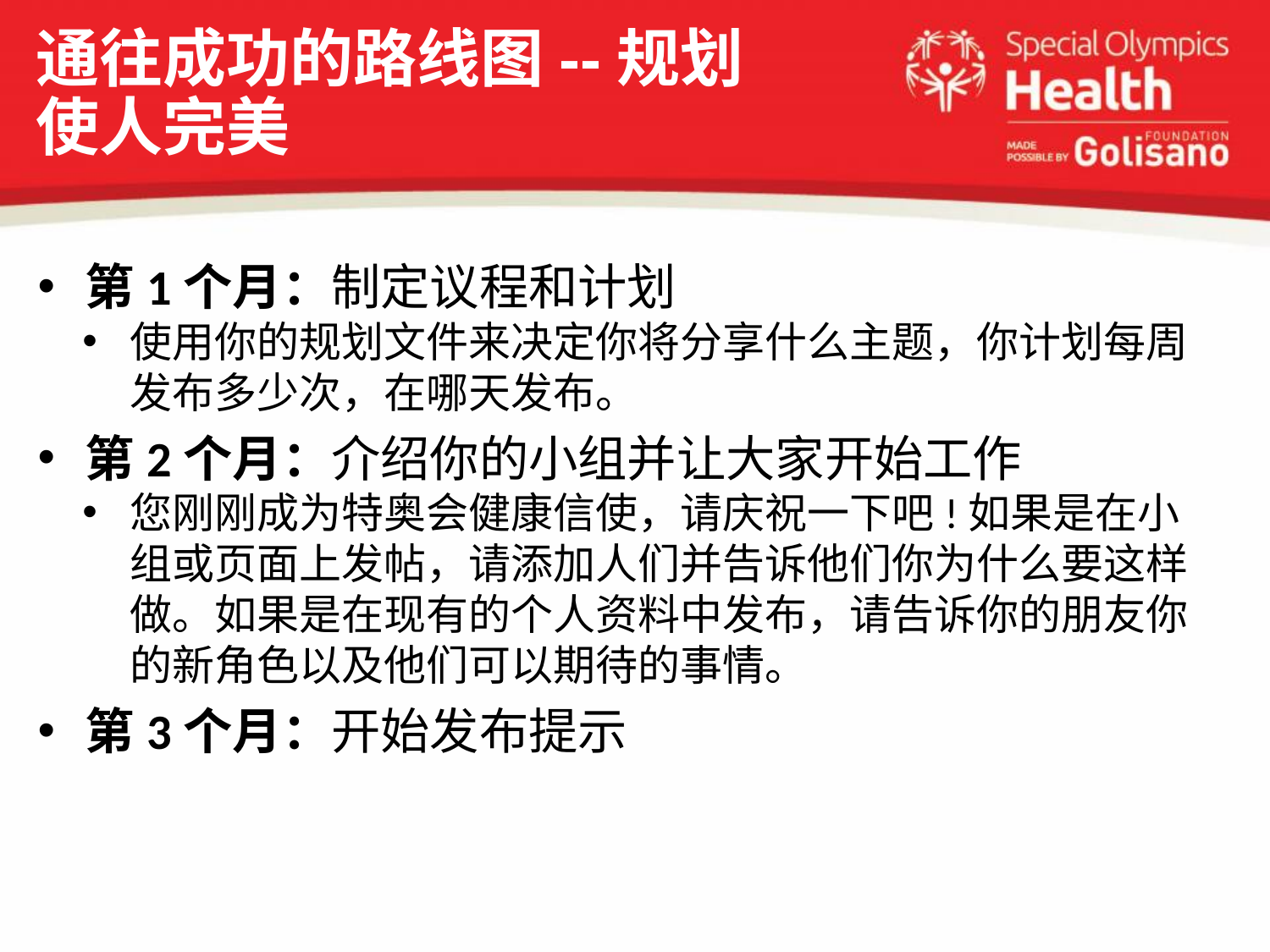

# 通往成功的路线图--规划使人完美
第1个月：制定议程和计划
使用你的规划文件来决定你将分享什么主题，你计划每周发布多少次，在哪天发布。
第2个月：介绍你的小组并让大家开始工作
您刚刚成为特奥会健康信使，请庆祝一下吧!如果是在小组或页面上发帖，请添加人们并告诉他们你为什么要这样做。如果是在现有的个人资料中发布，请告诉你的朋友你的新角色以及他们可以期待的事情。
第3个月：开始发布提示